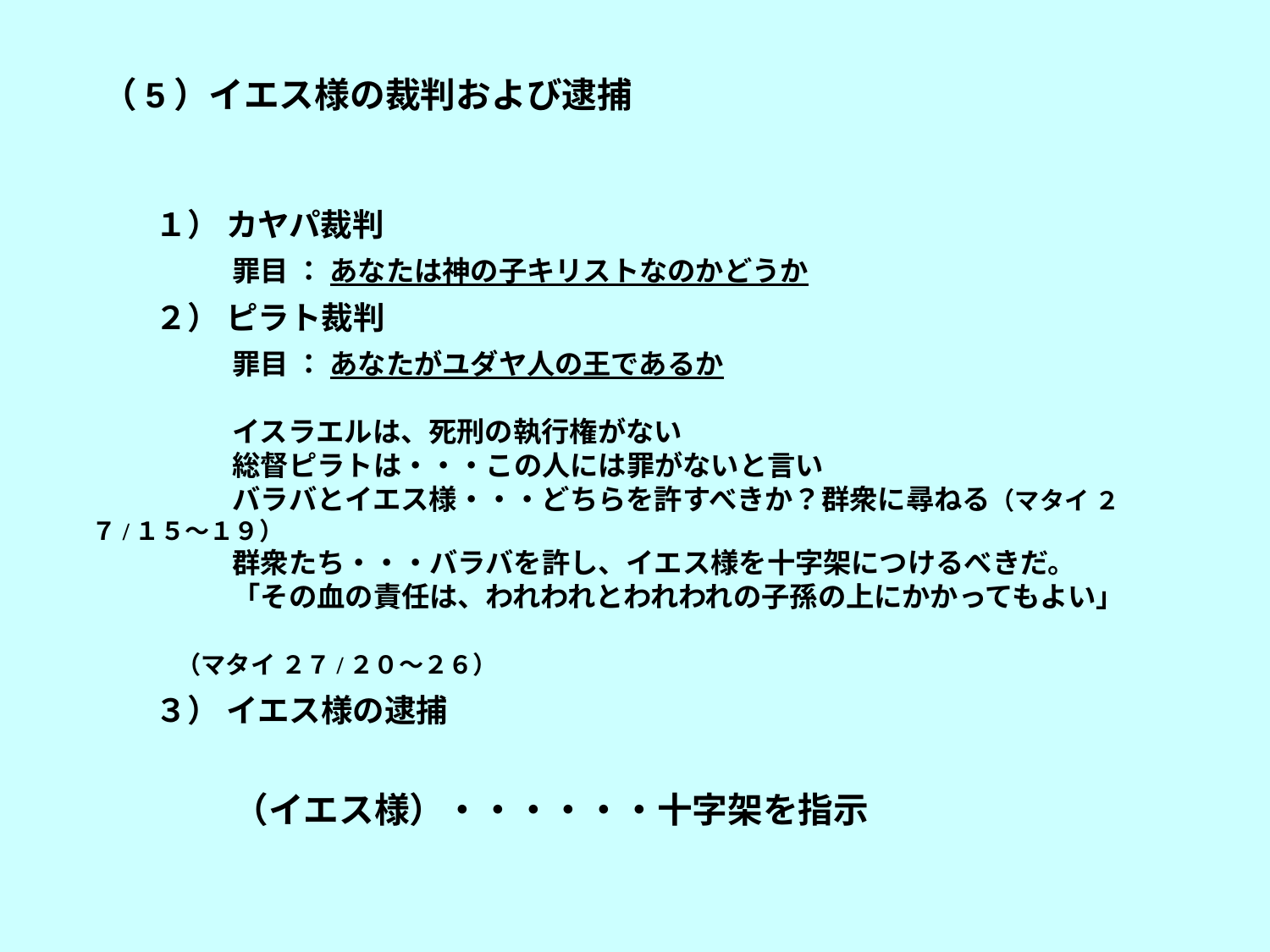

（5）イエス様の裁判および逮捕
　　１） カヤパ裁判
　　　　　罪目 ： あなたは神の子キリストなのかどうか
　　２） ピラト裁判
　　　　　罪目 ： あなたがユダヤ人の王であるか

　　　　　イスラエルは、死刑の執行権がない
　　　　　総督ピラトは・・・この人には罪がないと言い
　　　　　バラバとイエス様・・・どちらを許すべきか？群衆に尋ねる（マタイ ２７/１５～１９）
　　　　　群衆たち・・・バラバを許し、イエス様を十字架につけるべきだ。
　　　　　「その血の責任は、われわれとわれわれの子孫の上にかかってもよい」
　　　　　　　　　　　　　　　　　　　　　　　　　　　　　　　　　　　　　　　　（マタイ ２７/２０～２６）
　　３） イエス様の逮捕

　　　　（イエス様）・・・・・・十字架を指示